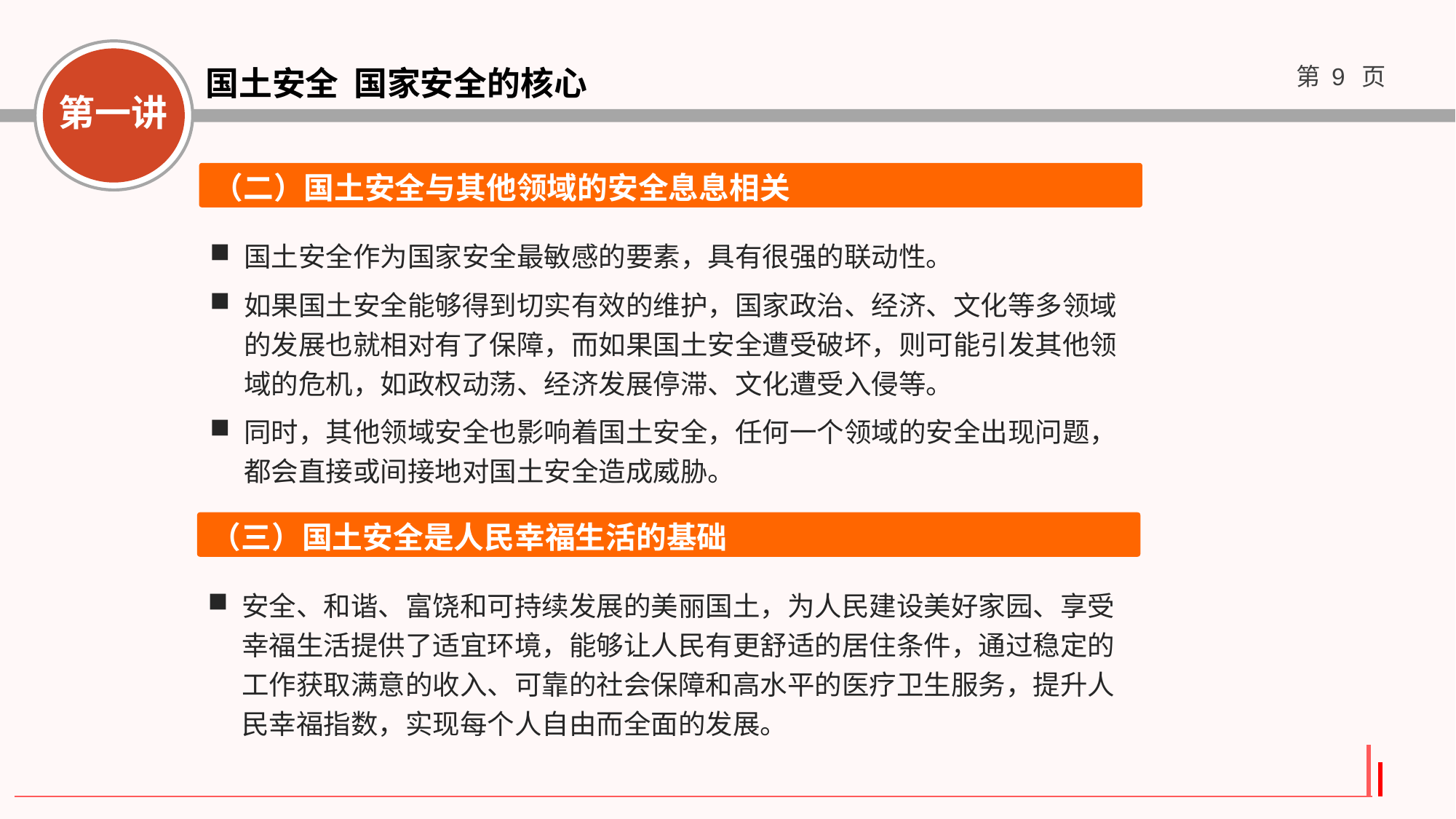

（二）国土安全与其他领域的安全息息相关
国土安全作为国家安全最敏感的要素，具有很强的联动性。
如果国土安全能够得到切实有效的维护，国家政治、经济、文化等多领域的发展也就相对有了保障，而如果国土安全遭受破坏，则可能引发其他领域的危机，如政权动荡、经济发展停滞、文化遭受入侵等。
同时，其他领域安全也影响着国土安全，任何一个领域的安全出现问题，都会直接或间接地对国土安全造成威胁。

（三）国土安全是人民幸福生活的基础
安全、和谐、富饶和可持续发展的美丽国土，为人民建设美好家园、享受幸福生活提供了适宜环境，能够让人民有更舒适的居住条件，通过稳定的工作获取满意的收入、可靠的社会保障和高水平的医疗卫生服务，提升人民幸福指数，实现每个人自由而全面的发展。